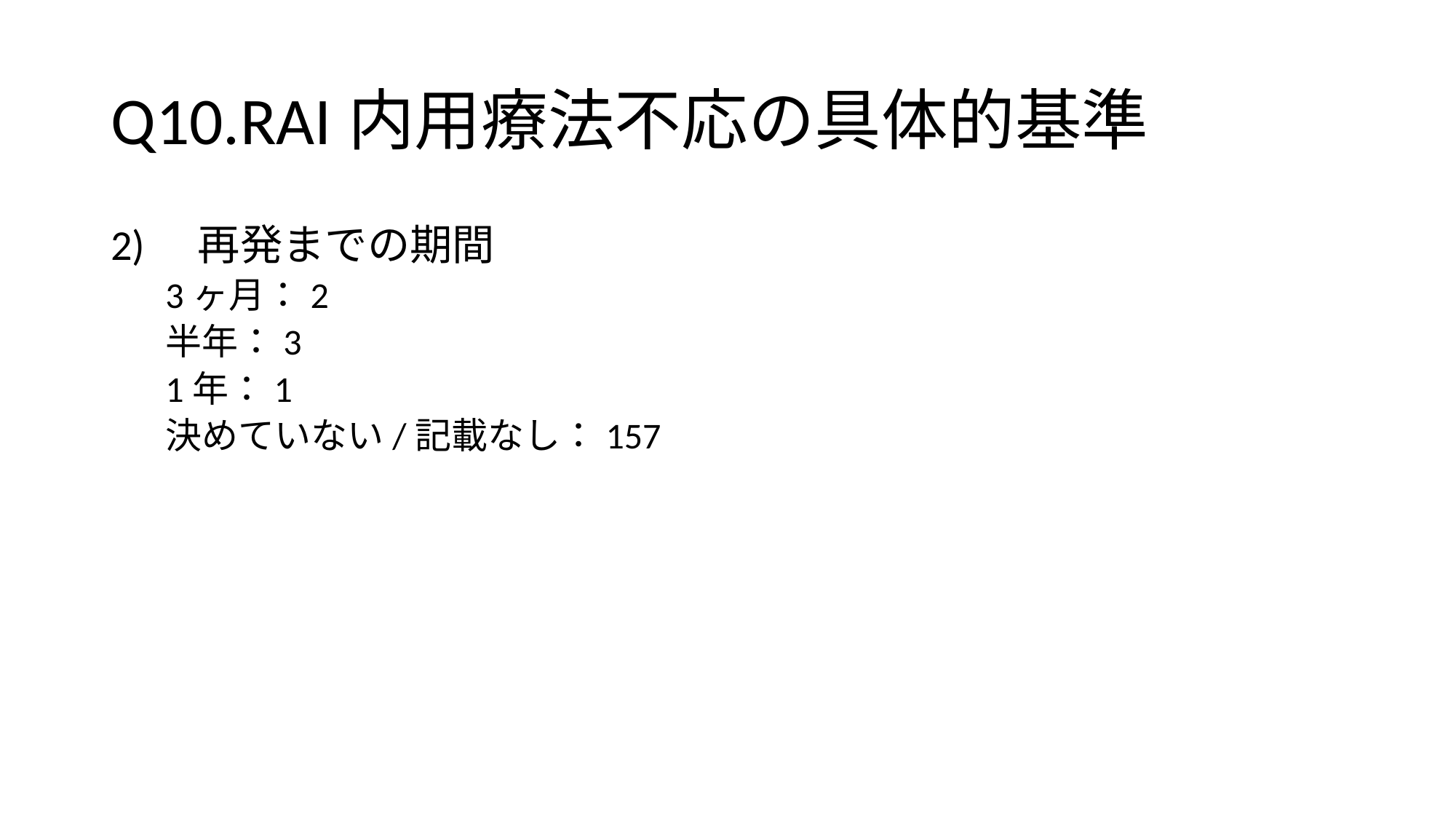

# Q10.RAI内用療法不応の具体的基準
2)　再発までの期間
3ヶ月：2
半年：3
1年：1
決めていない/記載なし：157